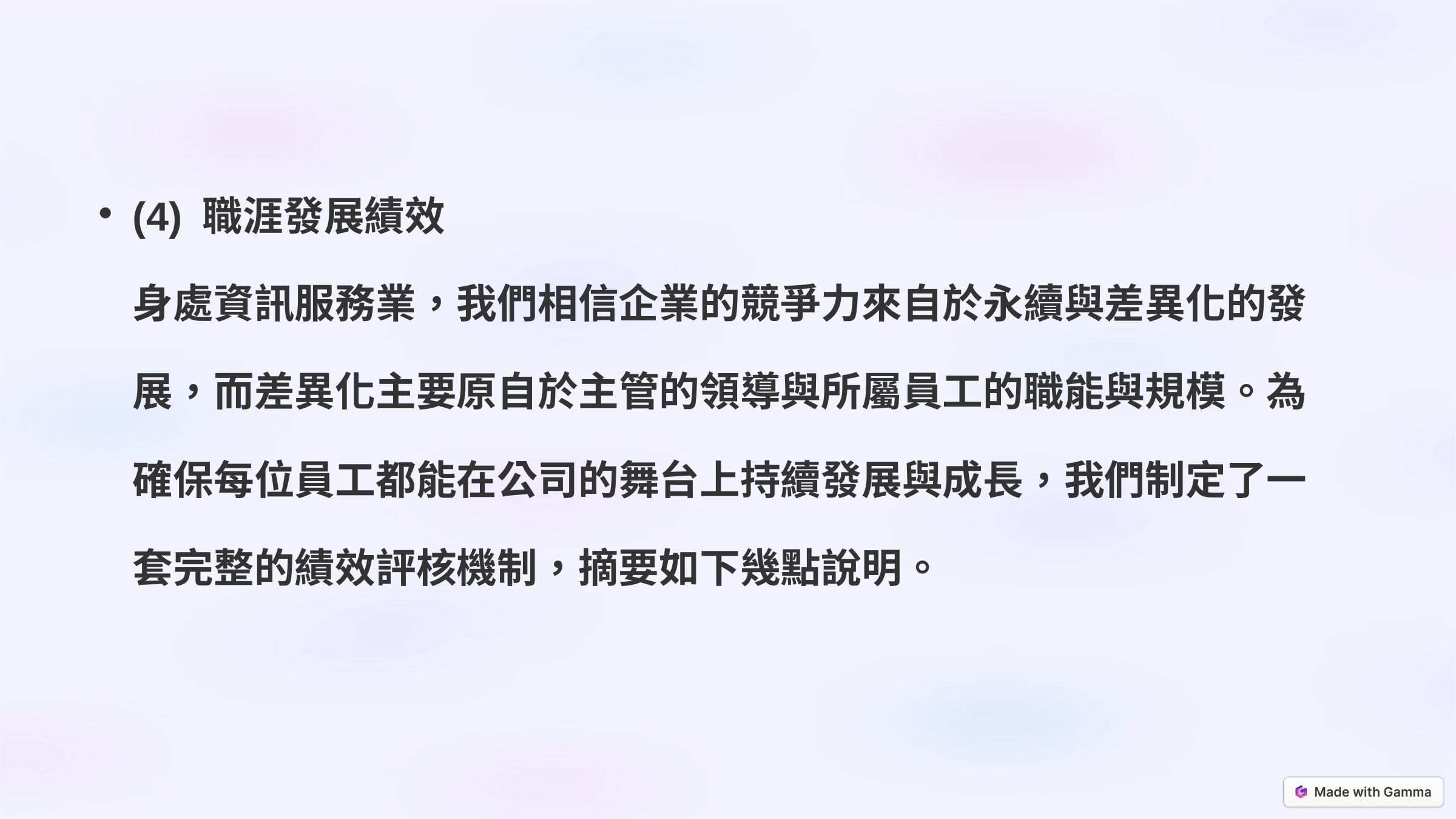

(4) 職涯發展績效
身處資訊服務業，我們相信企業的競爭力來自於永續與差異化的發展，而差異化主要原自於主管的領導與所屬員工的職能與規模。為確保每位員工都能在公司的舞台上持續發展與成長，我們制定了一套完整的績效評核機制，摘要如下幾點說明。